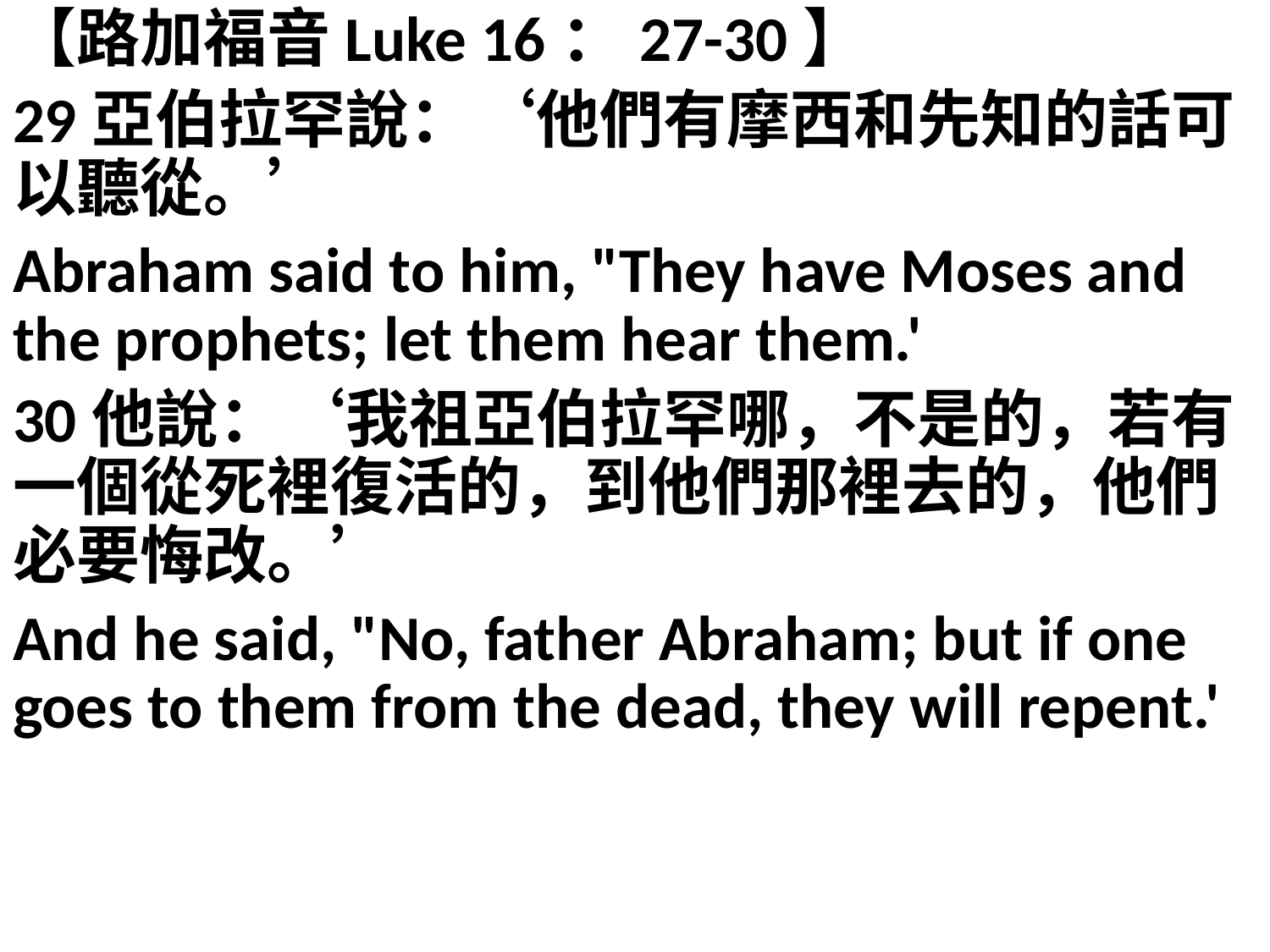

【路加福音Luke 16：27-30】
29亞伯拉罕說：‘他們有摩西和先知的話可以聽從。’
Abraham said to him, "They have Moses and the prophets; let them hear them.'
30他說：‘我祖亞伯拉罕哪，不是的，若有一個從死裡復活的，到他們那裡去的，他們必要悔改。’
And he said, "No, father Abraham; but if one goes to them from the dead, they will repent.'